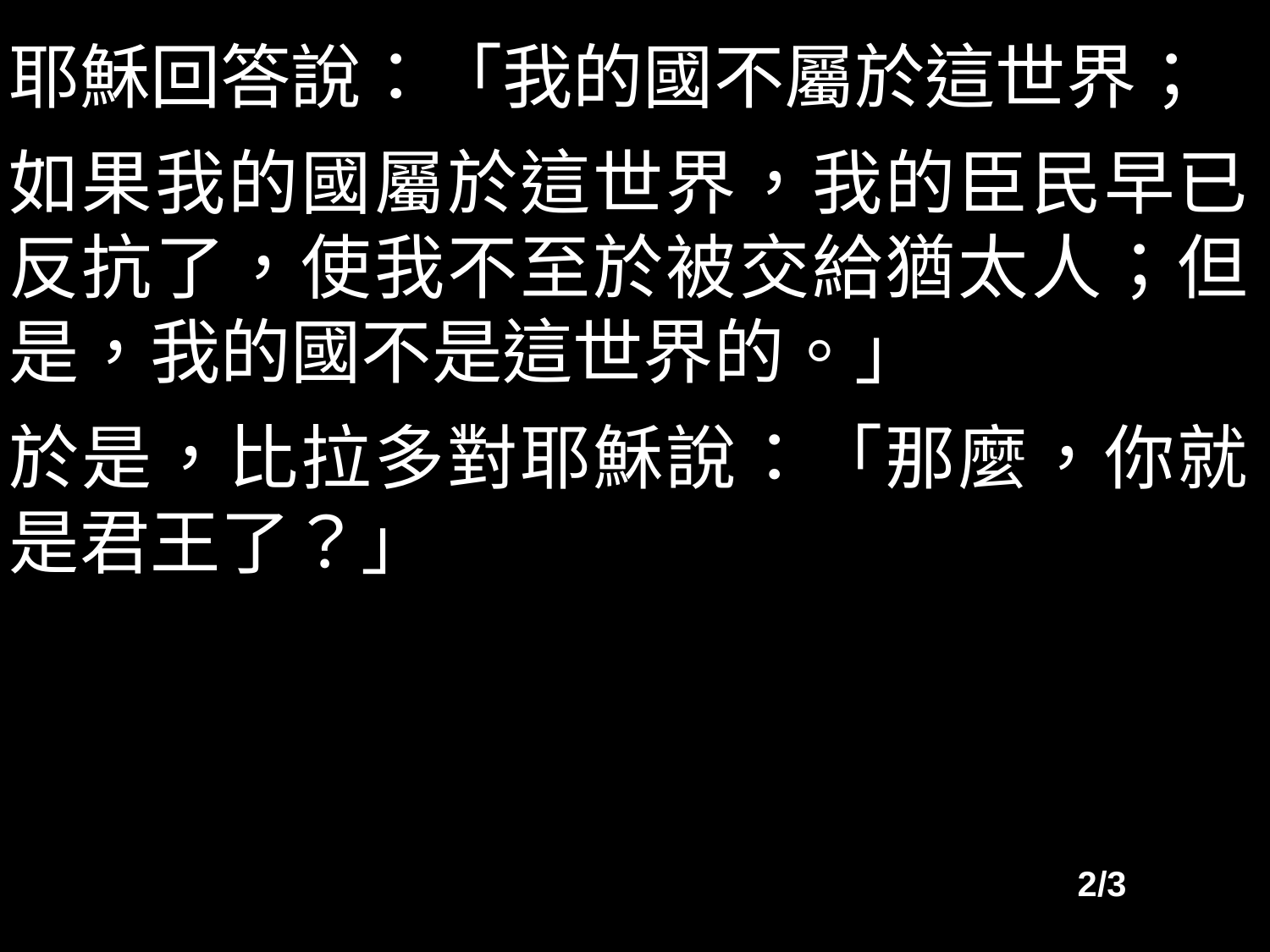

耶穌回答說：「我的國不屬於這世界；
如果我的國屬於這世界，我的臣民早已反抗了，使我不至於被交給猶太人；但是，我的國不是這世界的。」
於是，比拉多對耶穌說：「那麼，你就是君王了？」
2/3